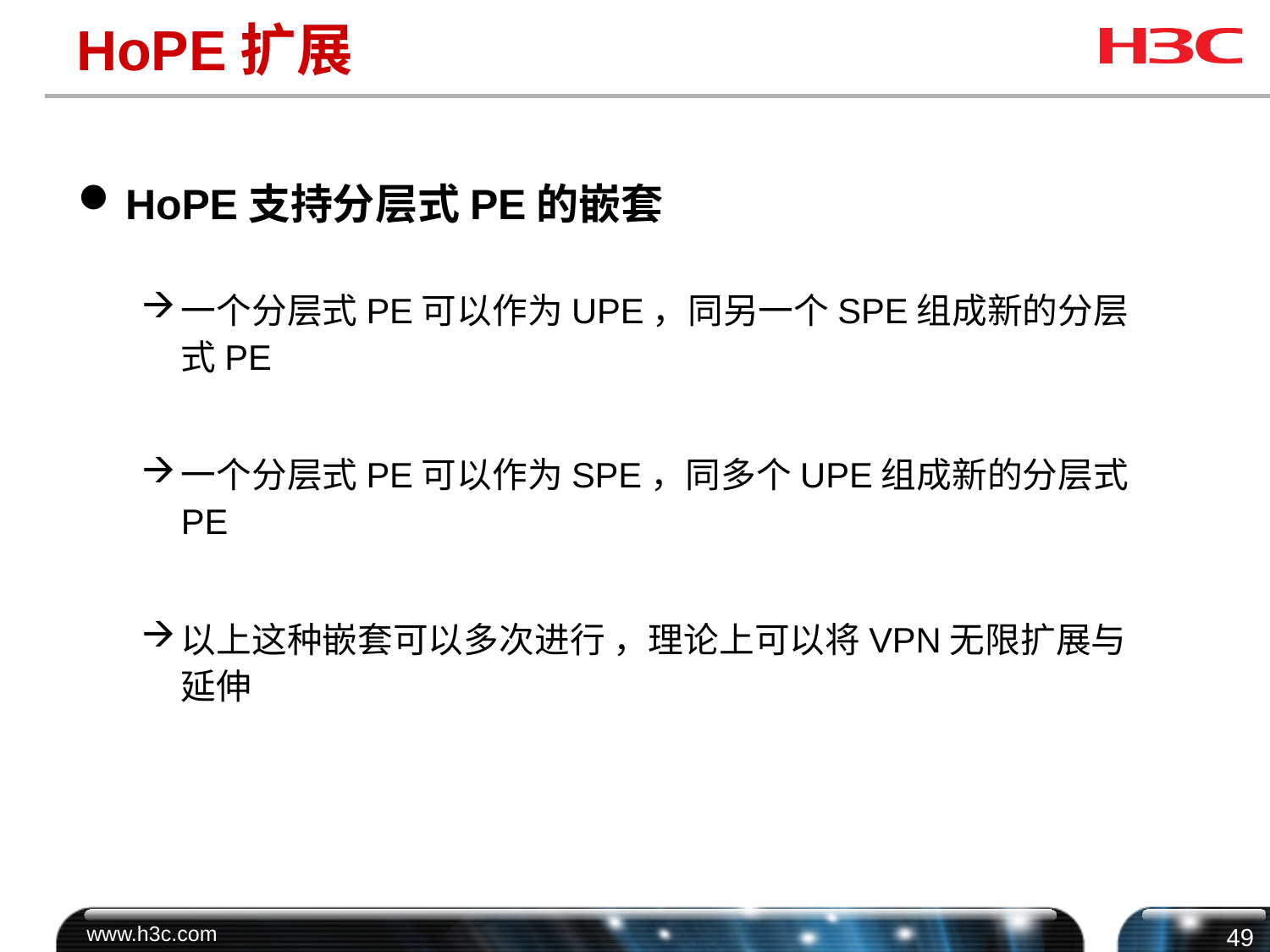

# HoPE扩展
HoPE支持分层式PE的嵌套

一个分层式PE可以作为UPE，同另一个SPE组成新的分层式PE

一个分层式PE可以作为SPE，同多个UPE组成新的分层式PE

以上这种嵌套可以多次进行 ，理论上可以将VPN无限扩展与延伸